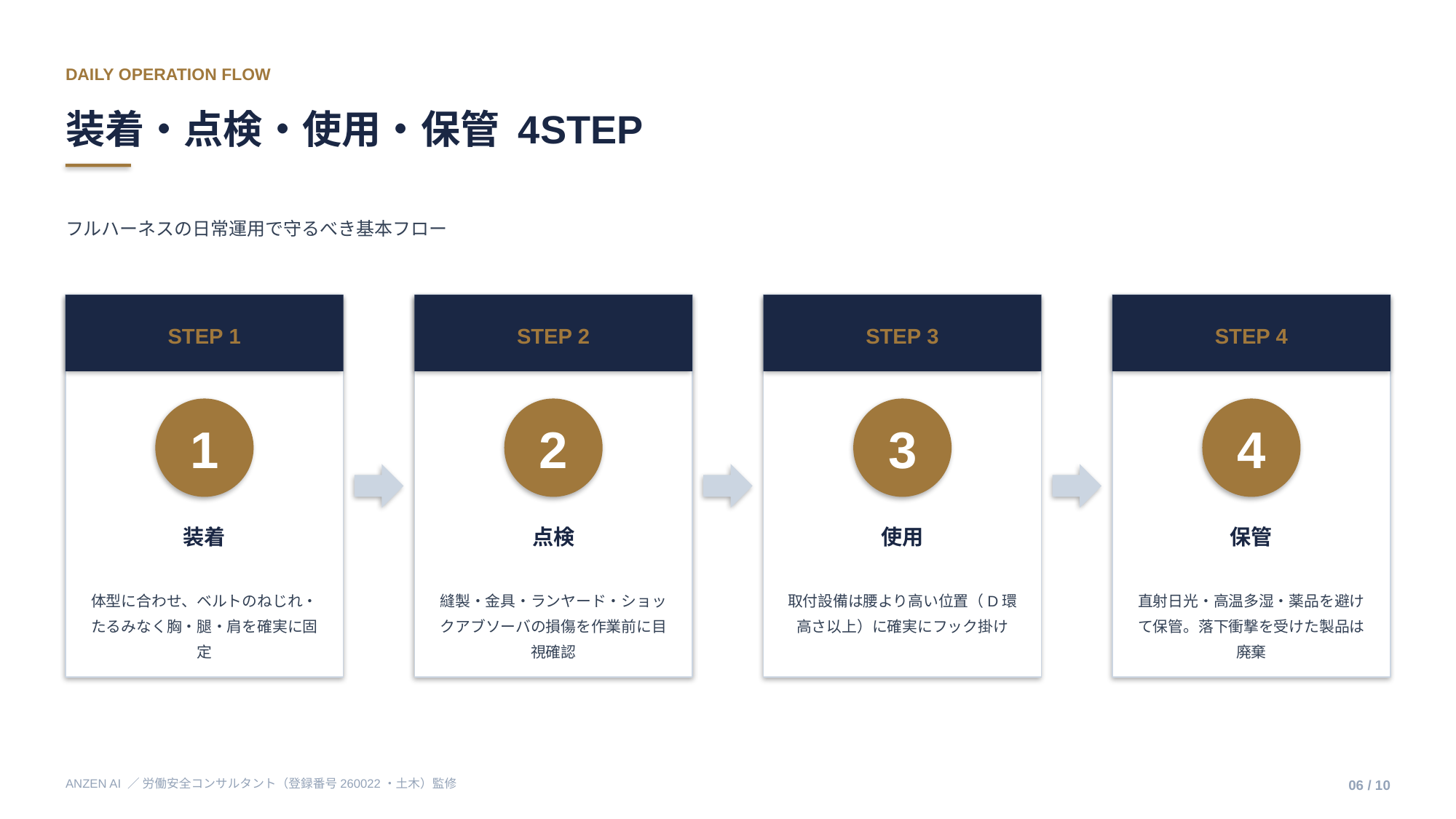

DAILY OPERATION FLOW
装着・点検・使用・保管 4STEP

フルハーネスの日常運用で守るべき基本フロー

STEP 1

STEP 2

STEP 3

STEP 4
1
2
3
4

装着
点検
使用
保管
体型に合わせ、ベルトのねじれ・たるみなく胸・腿・肩を確実に固定
縫製・金具・ランヤード・ショックアブソーバの損傷を作業前に目視確認
取付設備は腰より高い位置（D環高さ以上）に確実にフック掛け
直射日光・高温多湿・薬品を避けて保管。落下衝撃を受けた製品は廃棄
ANZEN AI ／ 労働安全コンサルタント（登録番号260022・土木）監修
06 / 10